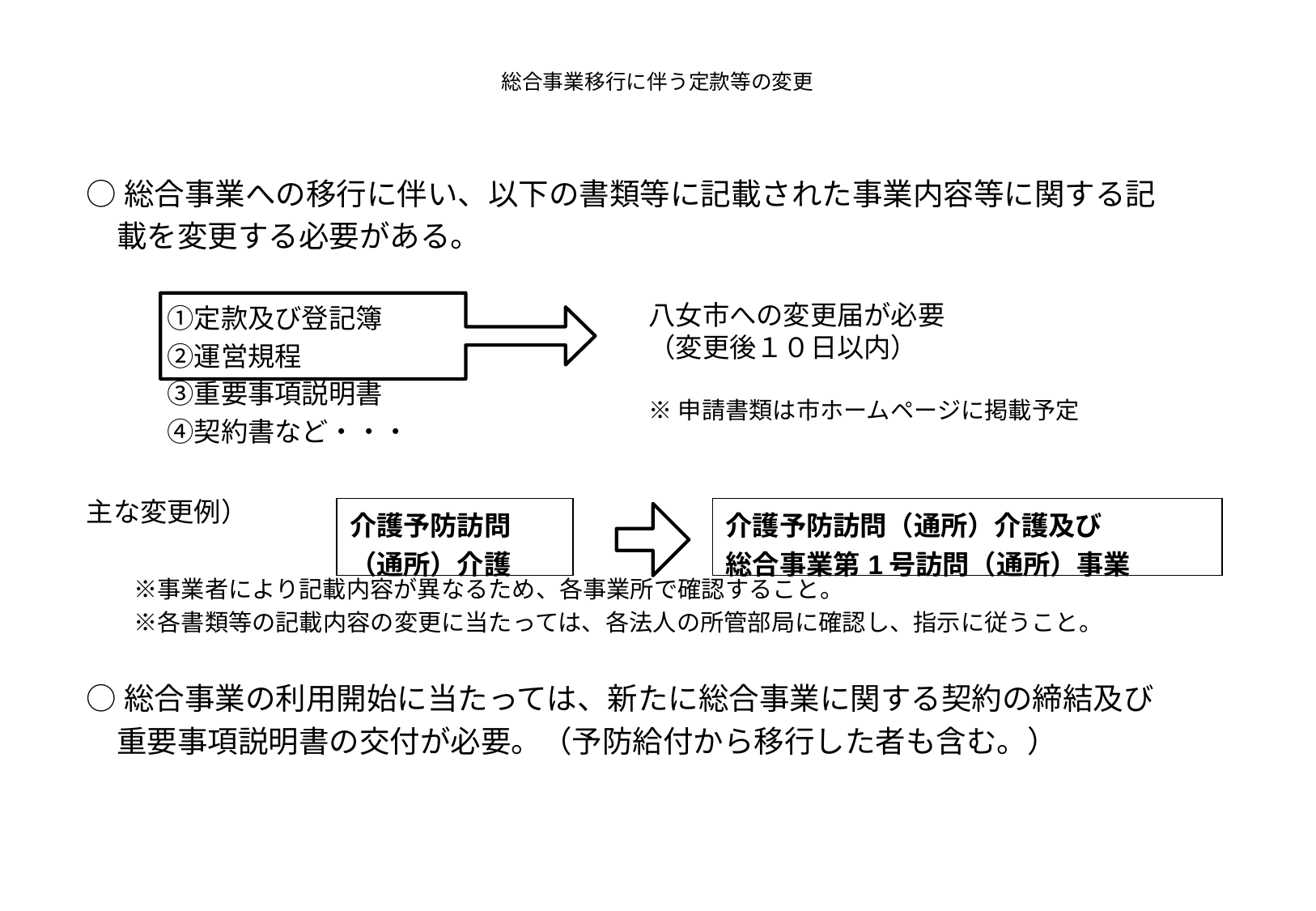

# 総合事業移行に伴う定款等の変更
○総合事業への移行に伴い、以下の書類等に記載された事業内容等に関する記
　載を変更する必要がある。

　　　①定款及び登記簿
　　　②運営規程
　　　③重要事項説明書
　　　④契約書など・・・

主な変更例）

　　※事業者により記載内容が異なるため、各事業所で確認すること。
　　※各書類等の記載内容の変更に当たっては、各法人の所管部局に確認し、指示に従うこと。

○総合事業の利用開始に当たっては、新たに総合事業に関する契約の締結及び
　重要事項説明書の交付が必要。（予防給付から移行した者も含む。）
八女市への変更届が必要
（変更後１０日以内）

※申請書類は市ホームページに掲載予定

| 介護予防訪問 （通所）介護 |  | 介護予防訪問（通所）介護及び 総合事業第1号訪問（通所）事業 |
| --- | --- | --- |